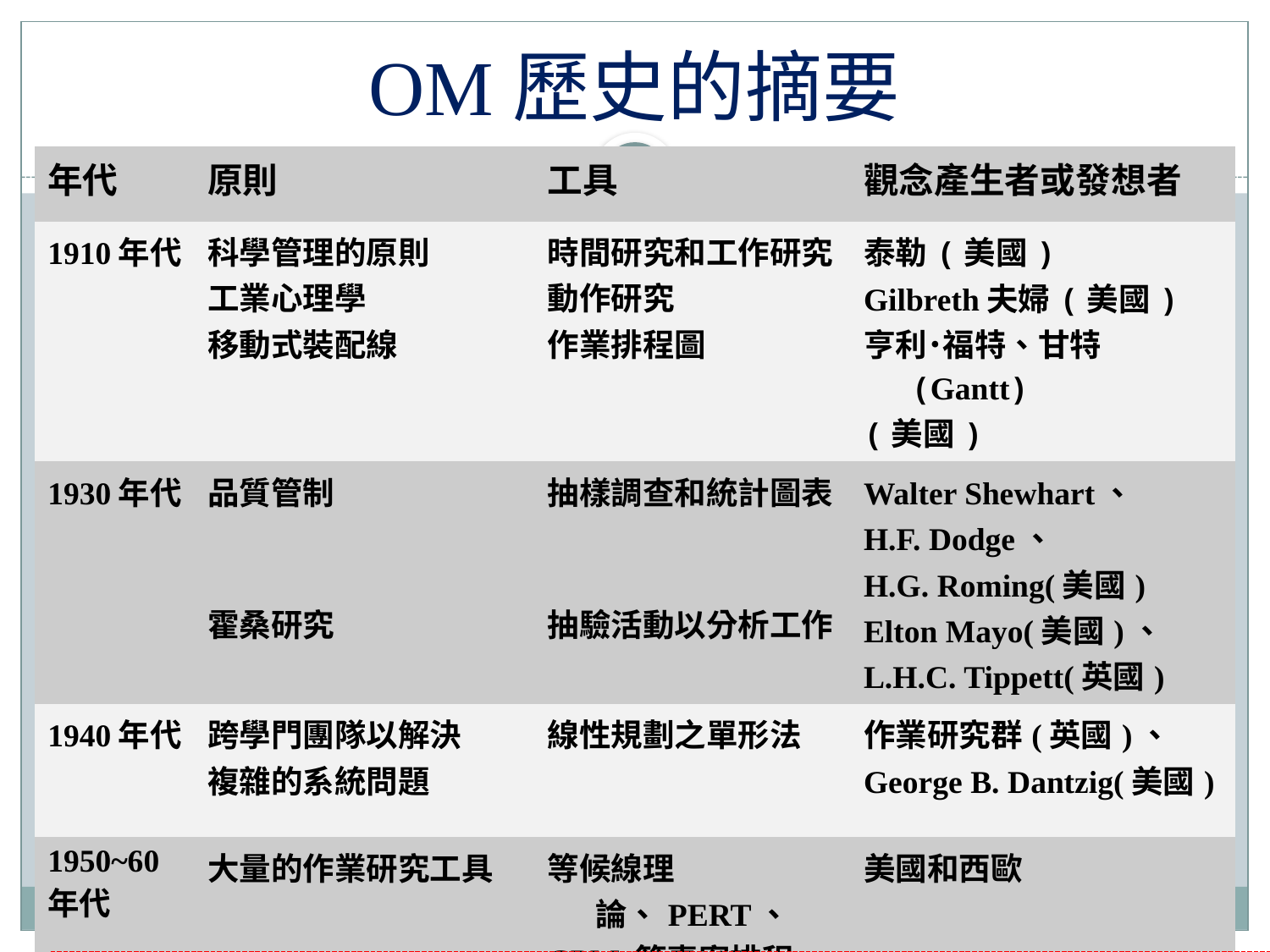

# OM歷史的摘要
| 年代 | 原則 | 工具 | 觀念產生者或發想者 |
| --- | --- | --- | --- |
| 1910年代 | 科學管理的原則 工業心理學 移動式裝配線 | 時間研究和工作研究 動作研究 作業排程圖 | 泰勒(美國) Gilbreth夫婦(美國) 亨利˙福特、甘特(Gantt) (美國) |
| 1930年代 | 品質管制 霍桑研究 | 抽樣調查和統計圖表 抽驗活動以分析工作 | Walter Shewhart、 H.F. Dodge、 H.G. Roming(美國) Elton Mayo(美國)、 L.H.C. Tippett(英國) |
| 1940年代 | 跨學門團隊以解決 複雜的系統問題 | 線性規劃之單形法 | 作業研究群(英國)、 George B. Dantzig(美國) |
| 1950~60 年代 | 大量的作業研究工具 | 等候線理論、PERT、 CPM 等專案排程 技巧 | 美國和西歐 |